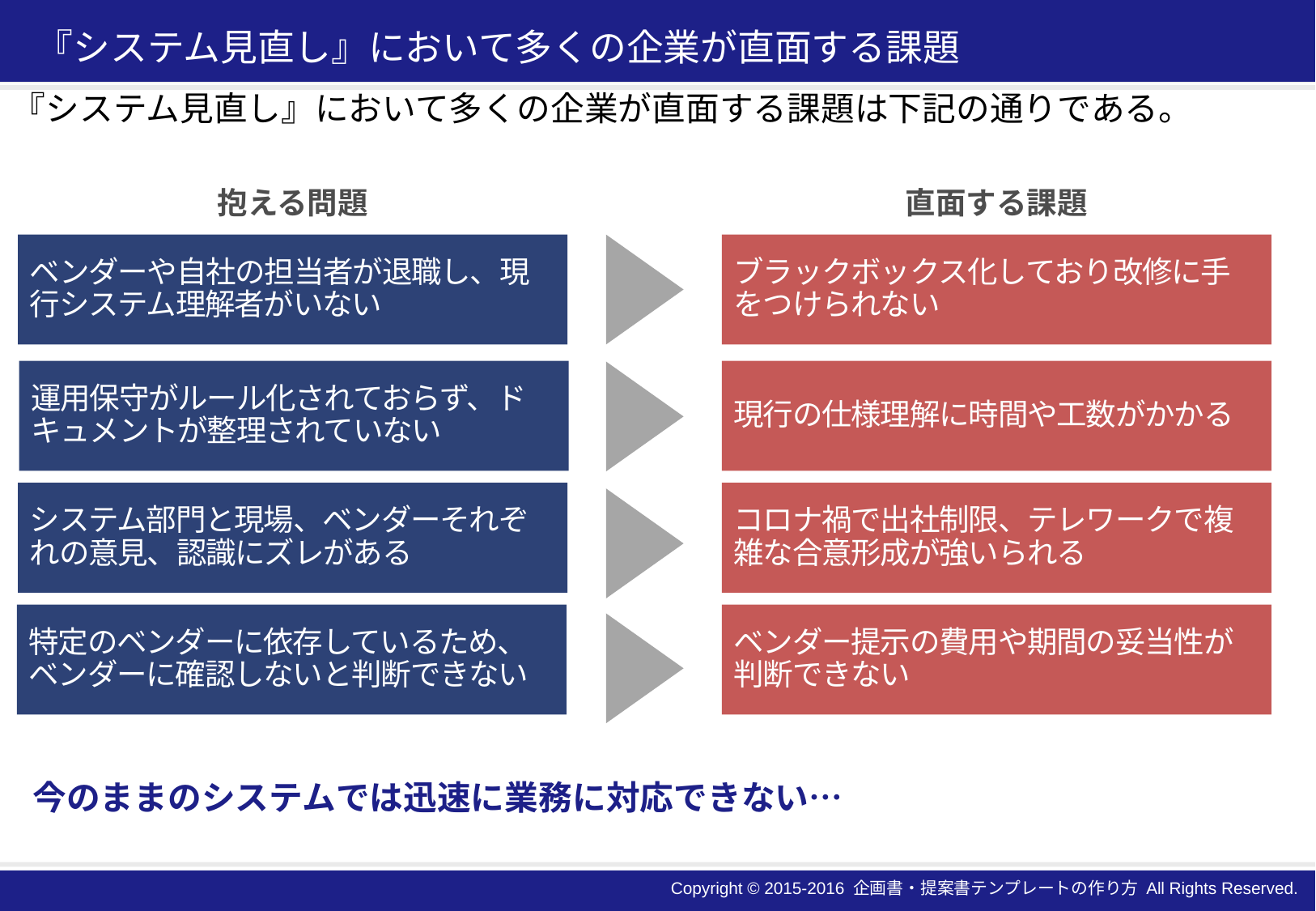

# 『システム見直し』において多くの企業が直面する課題
『システム見直し』において多くの企業が直面する課題は下記の通りである。
解!
抱える問題
直面する課題
ベンダーや自社の担当者が退職し、現行システム理解者がいない
ブラックボックス化しており改修に手をつけられない

運用保守がルール化されておらず、ドキュメントが整理されていない
現行の仕様理解に時間や工数がかかる

システム部門と現場、ベンダーそれぞれの意見、認識にズレがある
コロナ禍で出社制限、テレワークで複雑な合意形成が強いられる

特定のベンダーに依存しているため、ベンダーに確認しないと判断できない
ベンダー提示の費用や期間の妥当性が判断できない

今のままのシステムでは迅速に業務に対応できない…